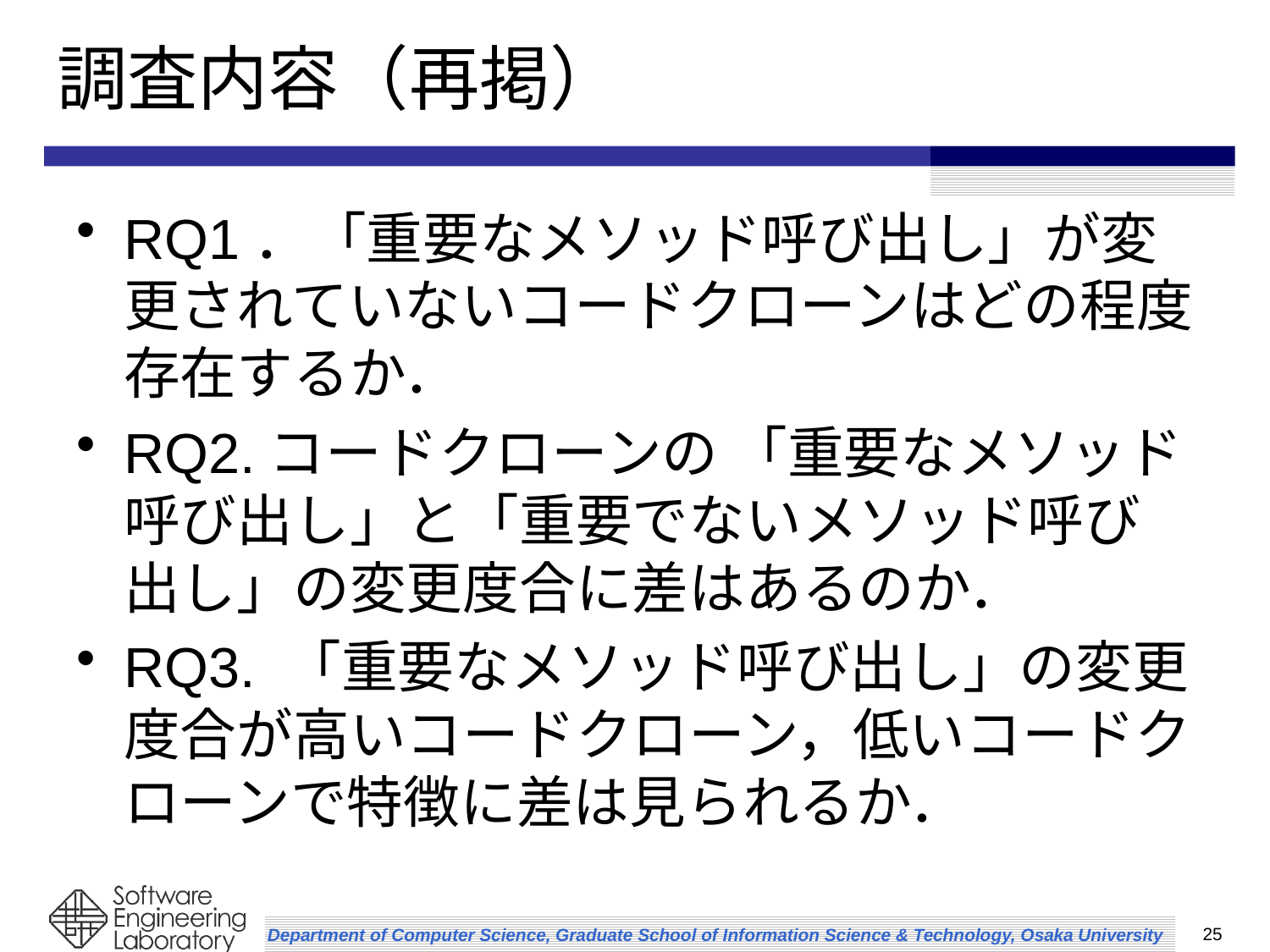

# 調査内容（再掲）
RQ1．「重要なメソッド呼び出し」が変更されていないコードクローンはどの程度存在するか．
RQ2.コードクローンの 「重要なメソッド呼び出し」と「重要でないメソッド呼び出し」の変更度合に差はあるのか．
RQ3. 「重要なメソッド呼び出し」の変更度合が高いコードクローン，低いコードクローンで特徴に差は見られるか．
25